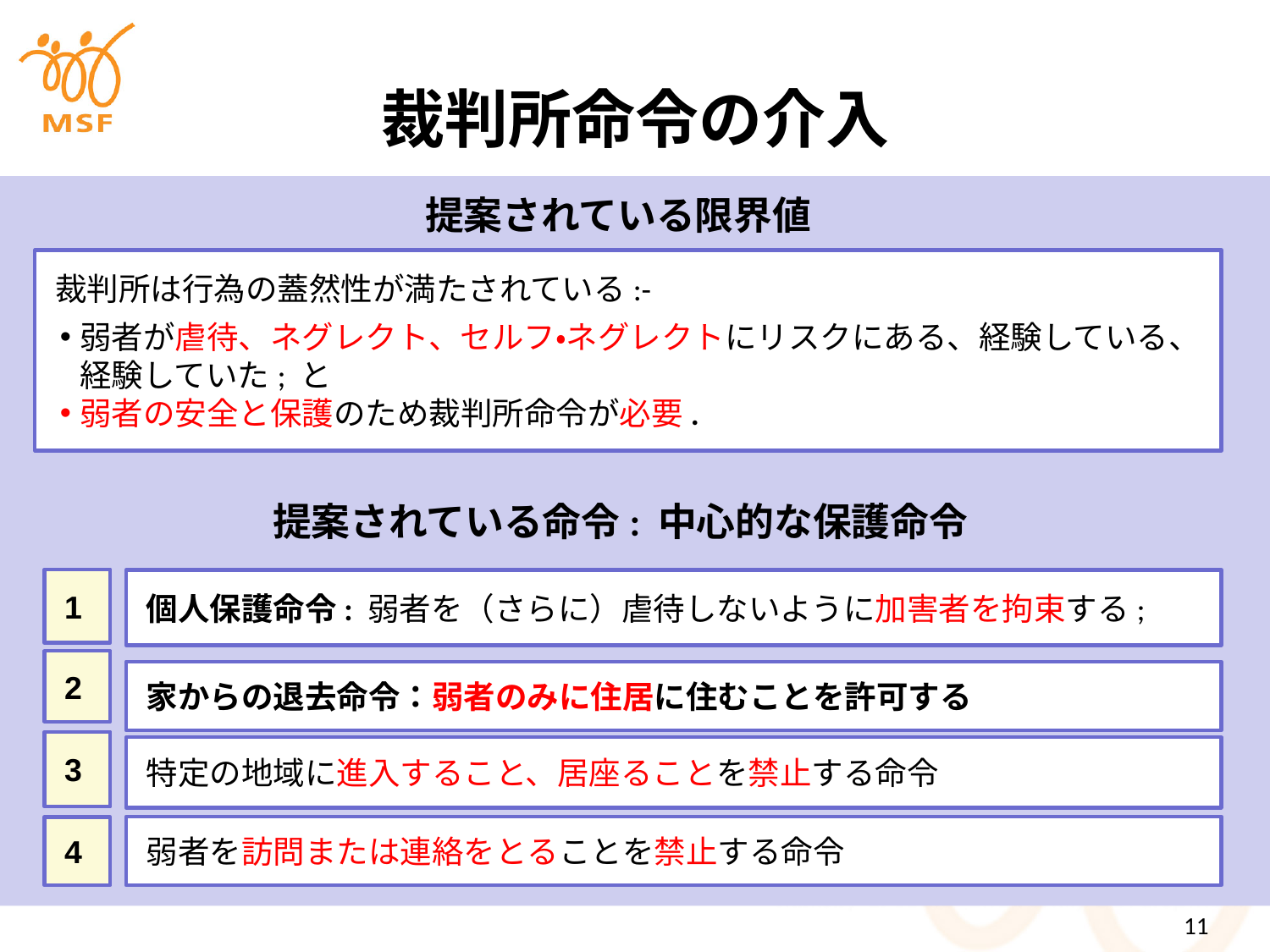

# 裁判所命令の介入

提案されている限界値
裁判所は行為の蓋然性が満たされている:-
弱者が虐待、ネグレクト、セルフ・ネグレクトにリスクにある、経験している、経験していた; と
弱者の安全と保護のため裁判所命令が必要.
提案されている命令: 中心的な保護命令
1
個人保護命令: 弱者を（さらに）虐待しないように加害者を拘束する;
2
家からの退去命令：弱者のみに住居に住むことを許可する
3
特定の地域に進入すること、居座ることを禁止する命令
弱者を訪問または連絡をとることを禁止する命令
4

11